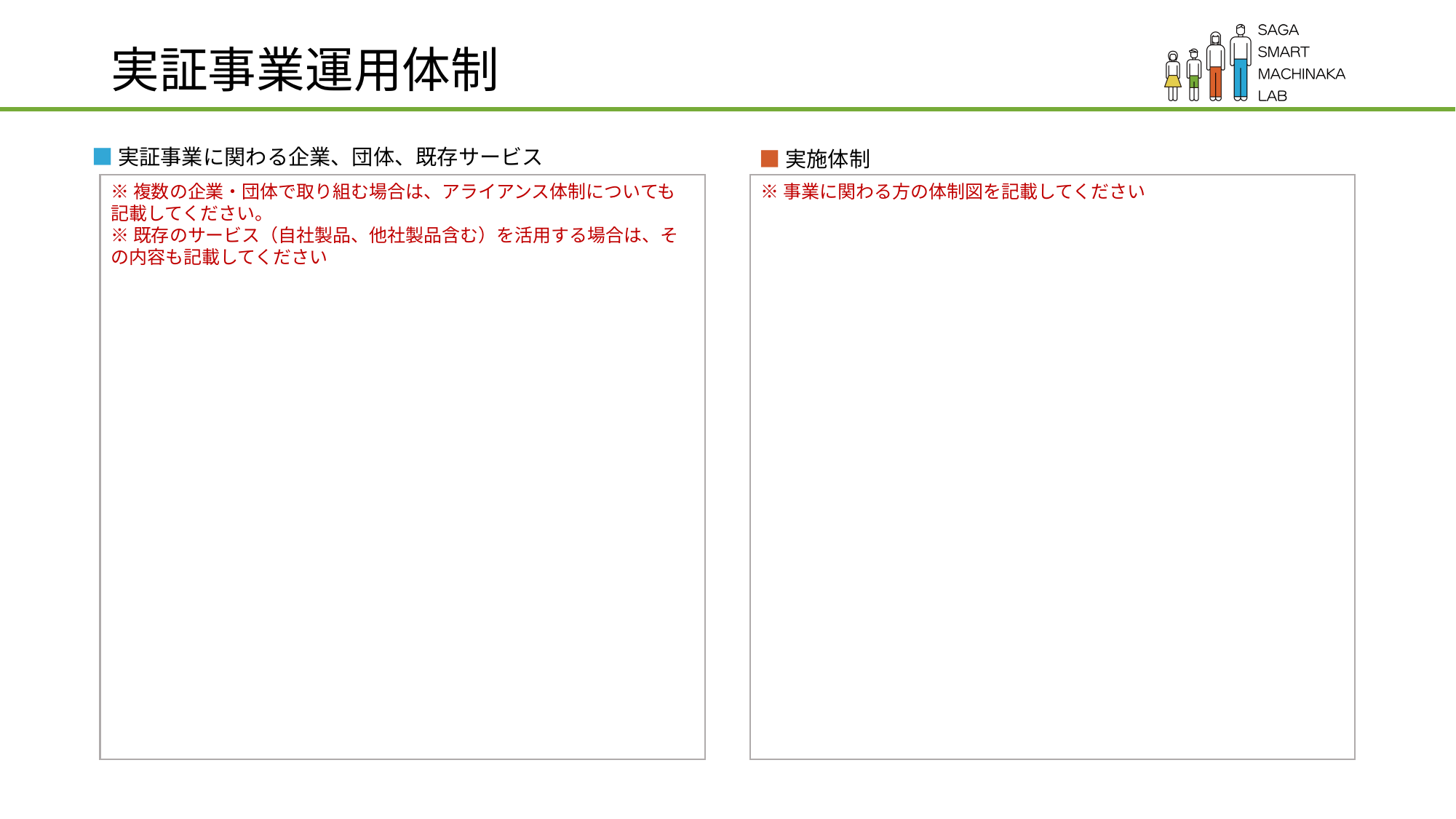

# 実証事業運用体制
■実証事業に関わる企業、団体、既存サービス
■実施体制
※事業に関わる方の体制図を記載してください
※複数の企業・団体で取り組む場合は、アライアンス体制についても記載してください。
※既存のサービス（自社製品、他社製品含む）を活用する場合は、その内容も記載してください